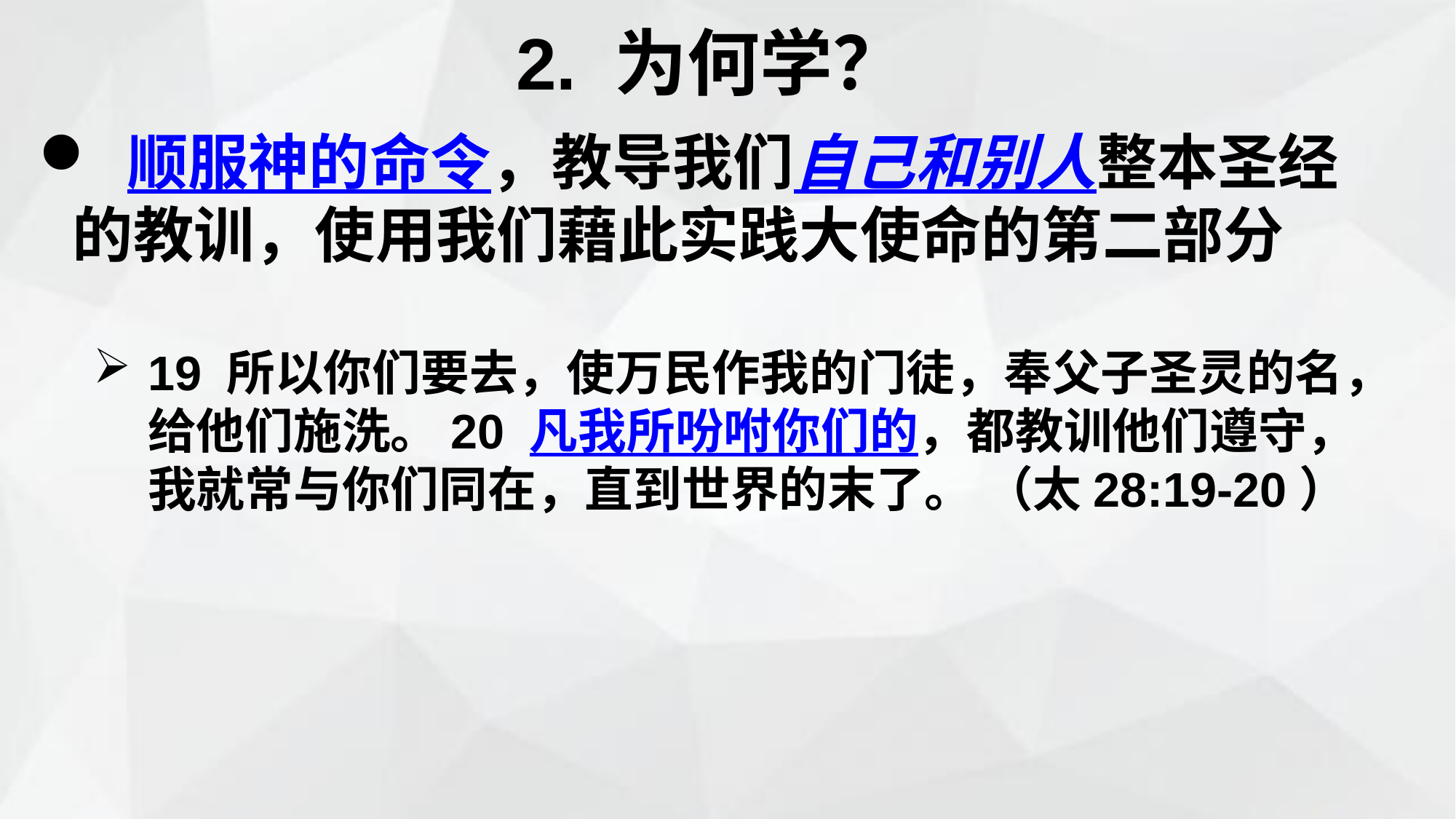

2. 为何学？
 顺服神的命令，教导我们自己和别人整本圣经的教训，使用我们藉此实践大使命的第二部分

19 所以你们要去，使万民作我的门徒，奉父子圣灵的名，给他们施洗。20 凡我所吩咐你们的，都教训他们遵守，我就常与你们同在，直到世界的末了。 （太28:19-20）

22